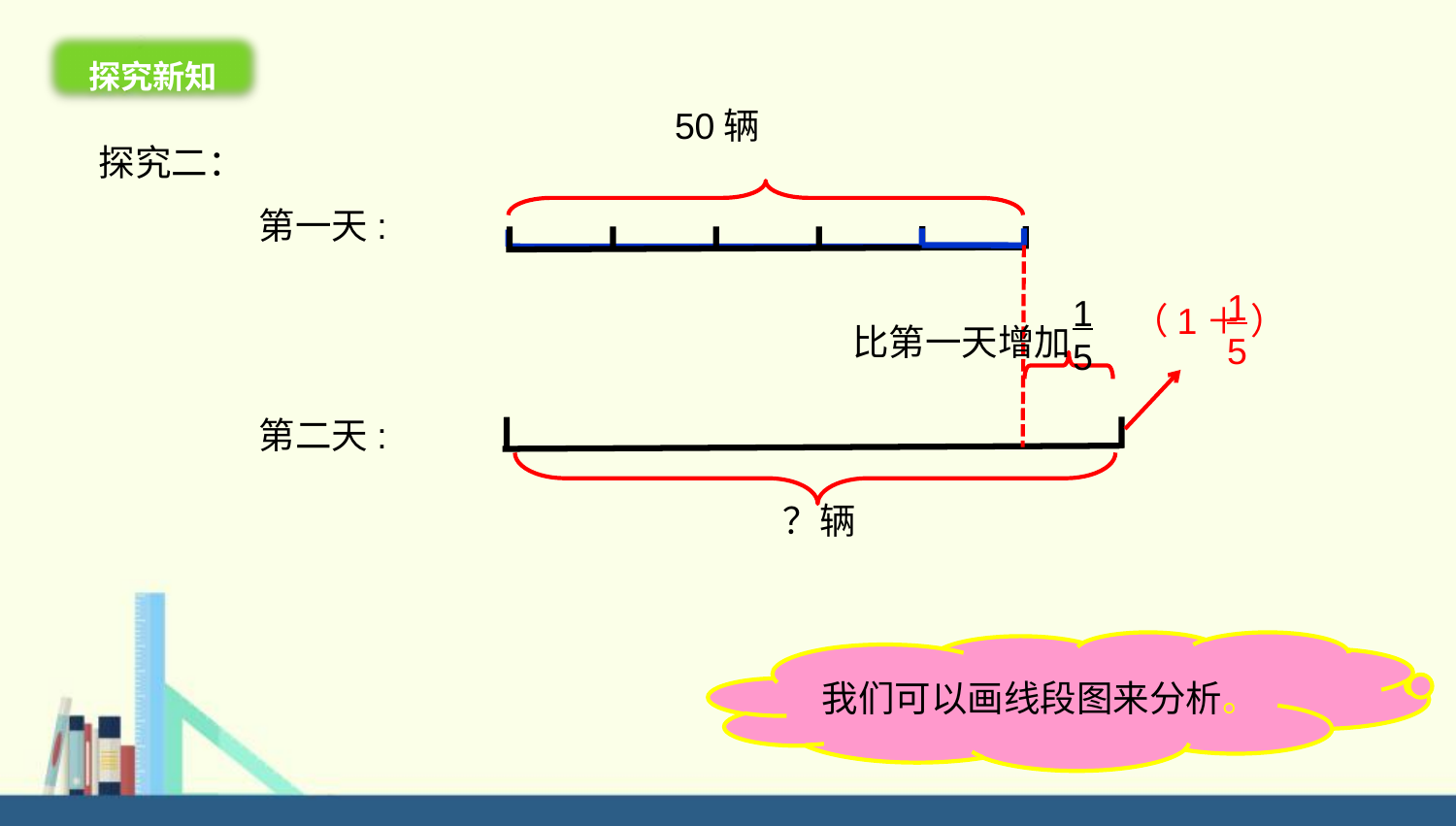

探究新知
50辆
探究二：

第一天:

1
5
（1＋ ）
1
5
比第一天增加

第二天:

？辆
我们可以画线段图来分析。